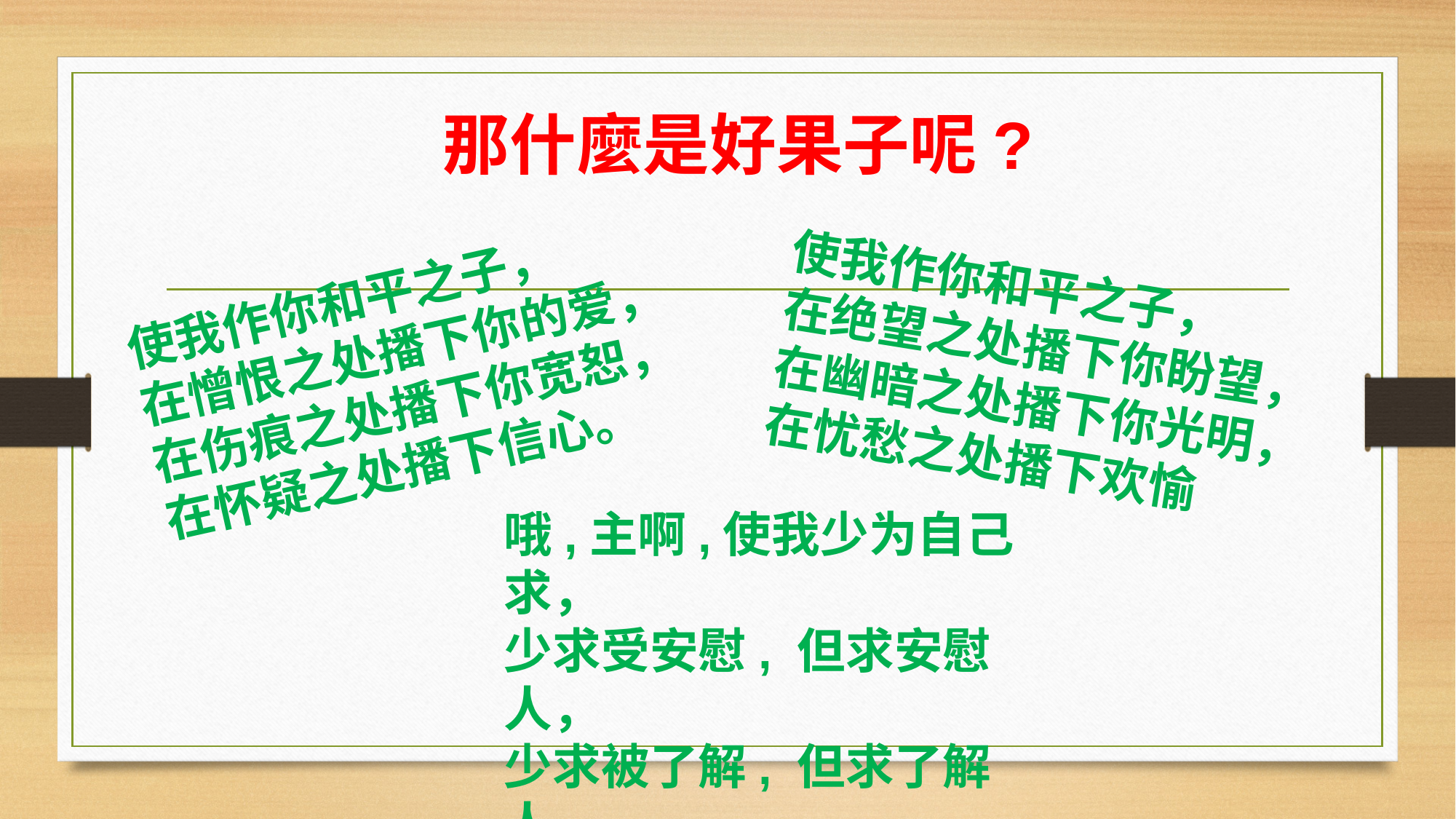

# 那什麼是好果子呢?
使我作你和平之子，
在憎恨之处播下你的爱，
在伤痕之处播下你宽恕，
在怀疑之处播下信心。
使我作你和平之子，
在绝望之处播下你盼望，
在幽暗之处播下你光明，
在忧愁之处播下欢愉
哦,主啊,使我少为自己求，
少求受安慰, 但求安慰人，
少求被了解, 但求了解人，
少求爱, 但求全心付出爱。